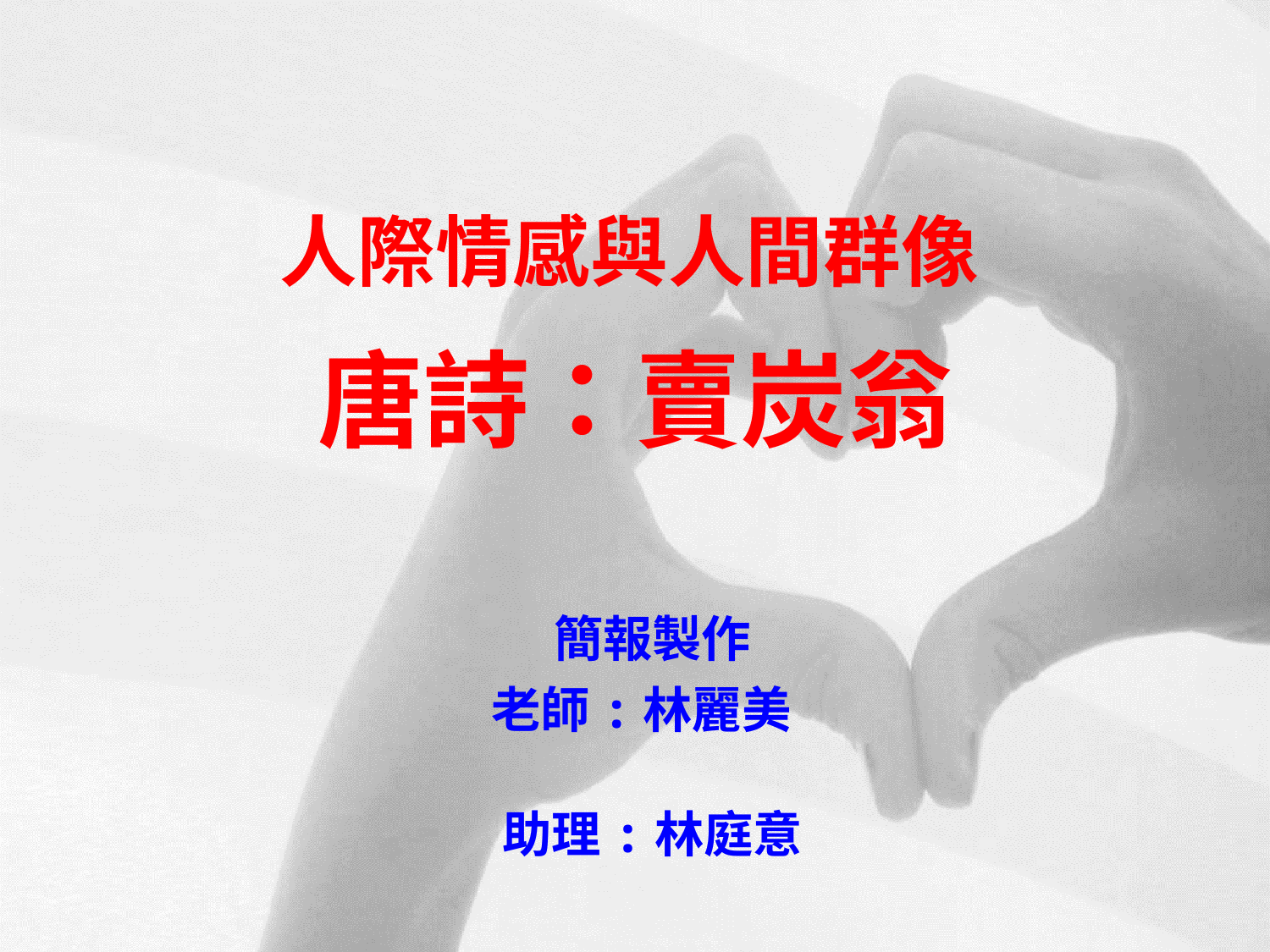

人際情感與人間群像
# 唐詩：賣炭翁
簡報製作
老師:林麗美
助理:林庭意
2